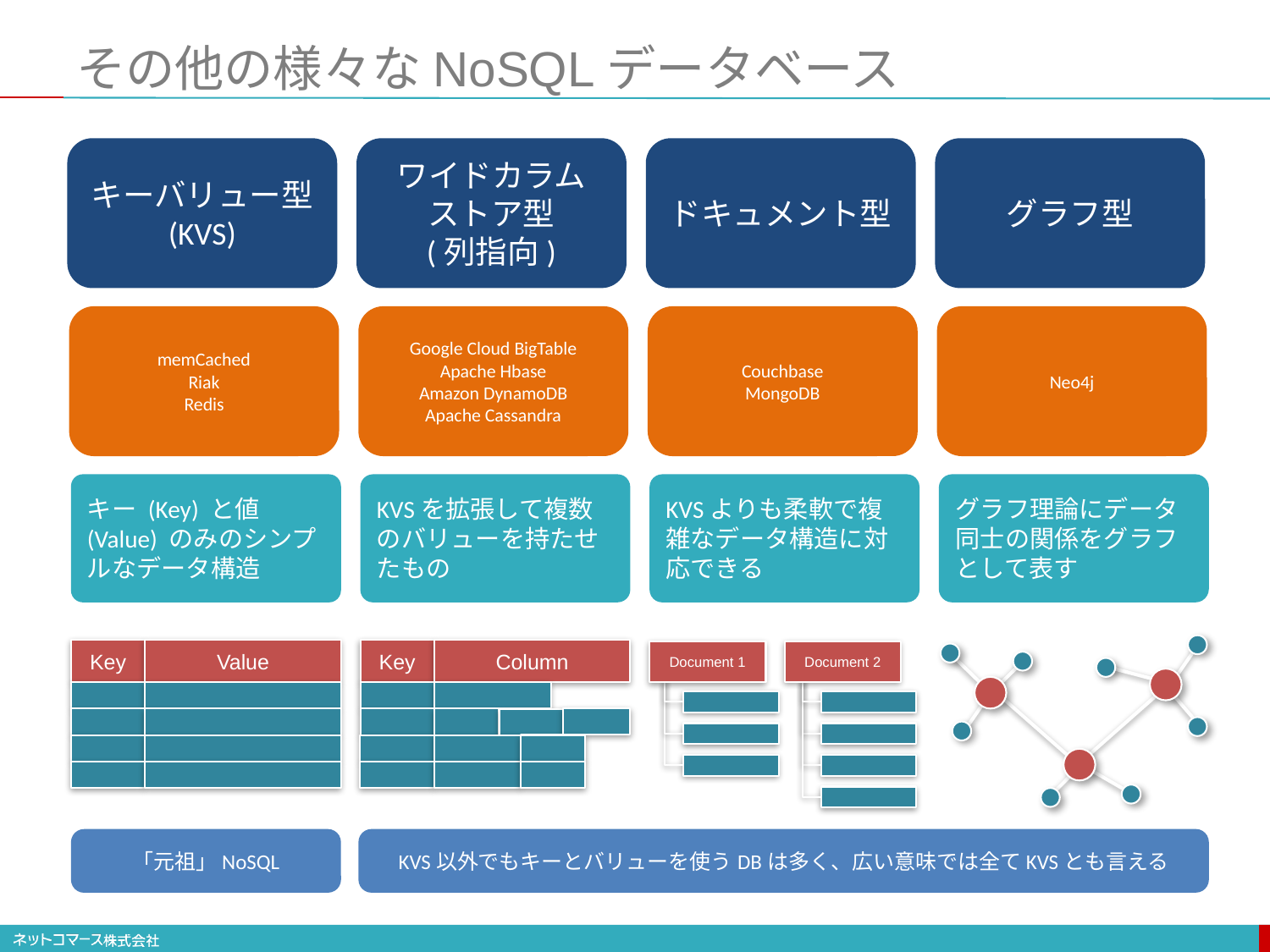

# その他の様々なNoSQLデータベース
キーバリュー型
(KVS)
ワイドカラム
ストア型
(列指向)
ドキュメント型
グラフ型
memCached
Riak
Redis
Google Cloud BigTable
Apache Hbase
Amazon DynamoDB
Apache Cassandra
Couchbase
MongoDB
Neo4j
キー (Key) と値 (Value) のみのシンプルなデータ構造
KVSを拡張して複数のバリューを持たせたもの
KVSよりも柔軟で複雑なデータ構造に対応できる
グラフ理論にデータ同士の関係をグラフとして表す

Key
Value
Key
Column
Document 1
Document 2

KVS以外でもキーとバリューを使うDBは多く、広い意味では全てKVSとも言える
「元祖」NoSQL